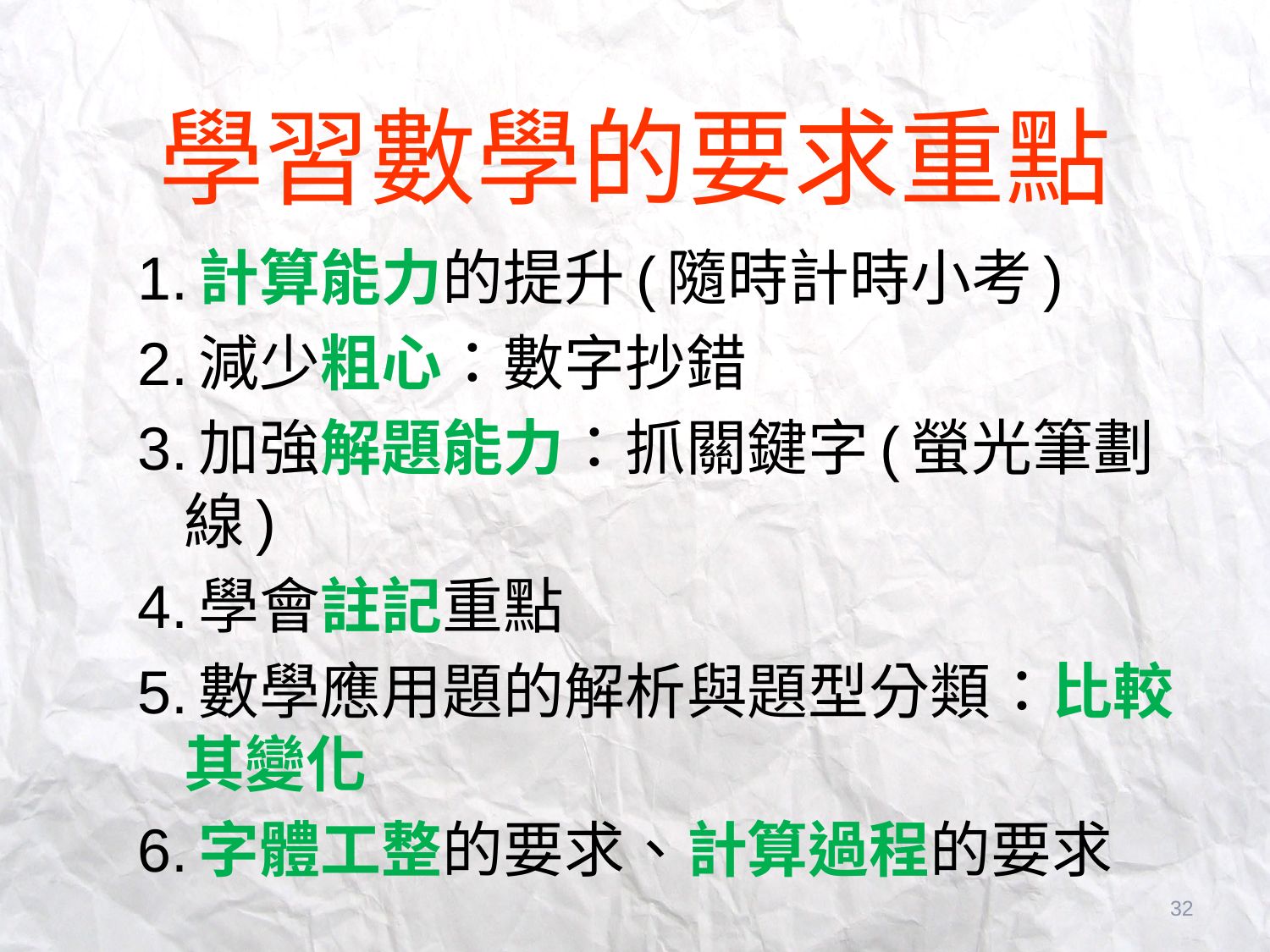

# 學習數學的要求重點
1.計算能力的提升(隨時計時小考)
2.減少粗心：數字抄錯
3.加強解題能力：抓關鍵字(螢光筆劃線)
4.學會註記重點
5.數學應用題的解析與題型分類：比較其變化
6.字體工整的要求、計算過程的要求
32